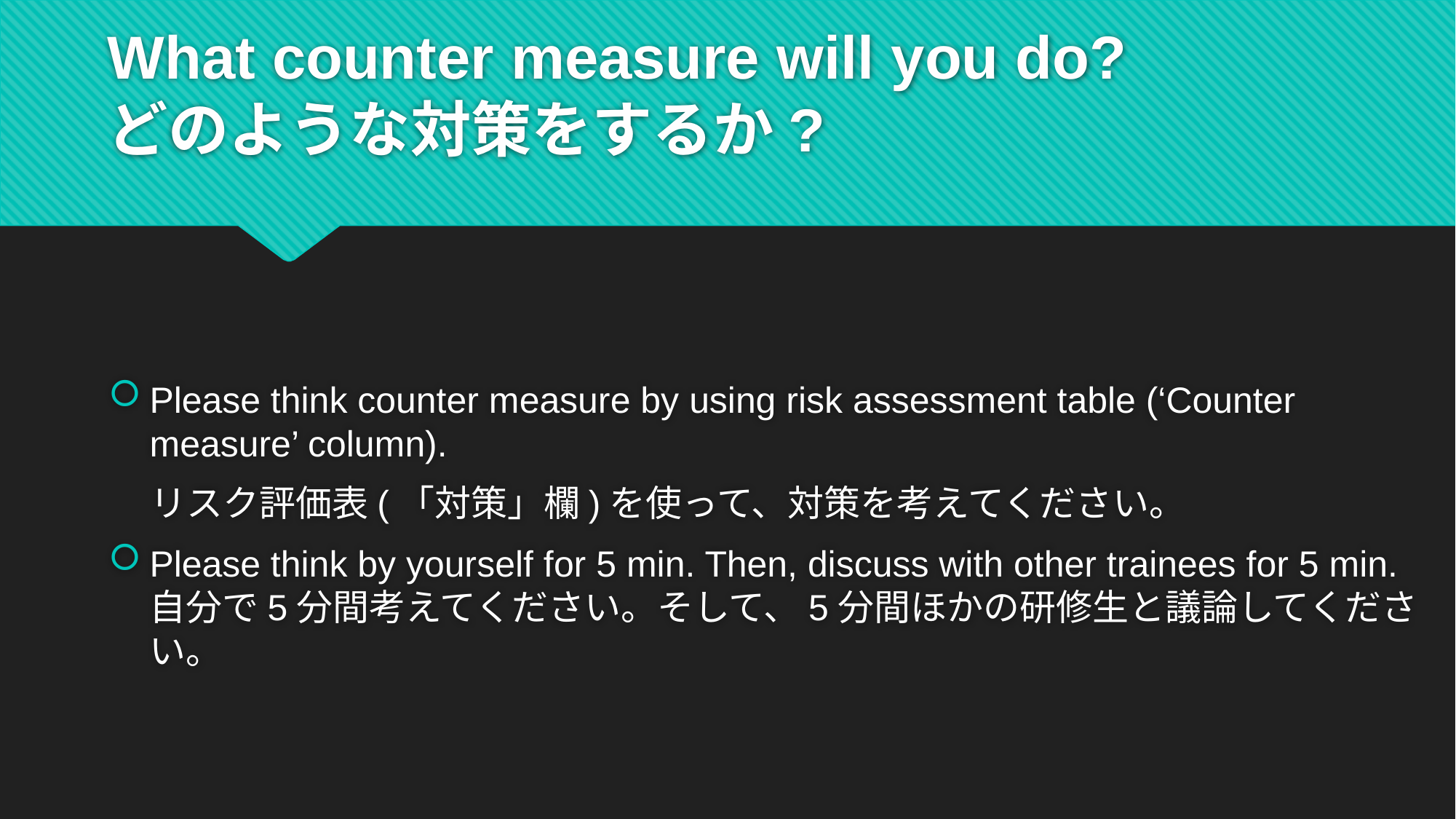

# What counter measure will you do? どのような対策をするか?
Please think counter measure by using risk assessment table (‘Counter measure’ column).
    リスク評価表(「対策」欄)を使って、対策を考えてください。
Please think by yourself for 5 min. Then, discuss with other trainees for 5 min.自分で5分間考えてください。そして、5分間ほかの研修生と議論してください。